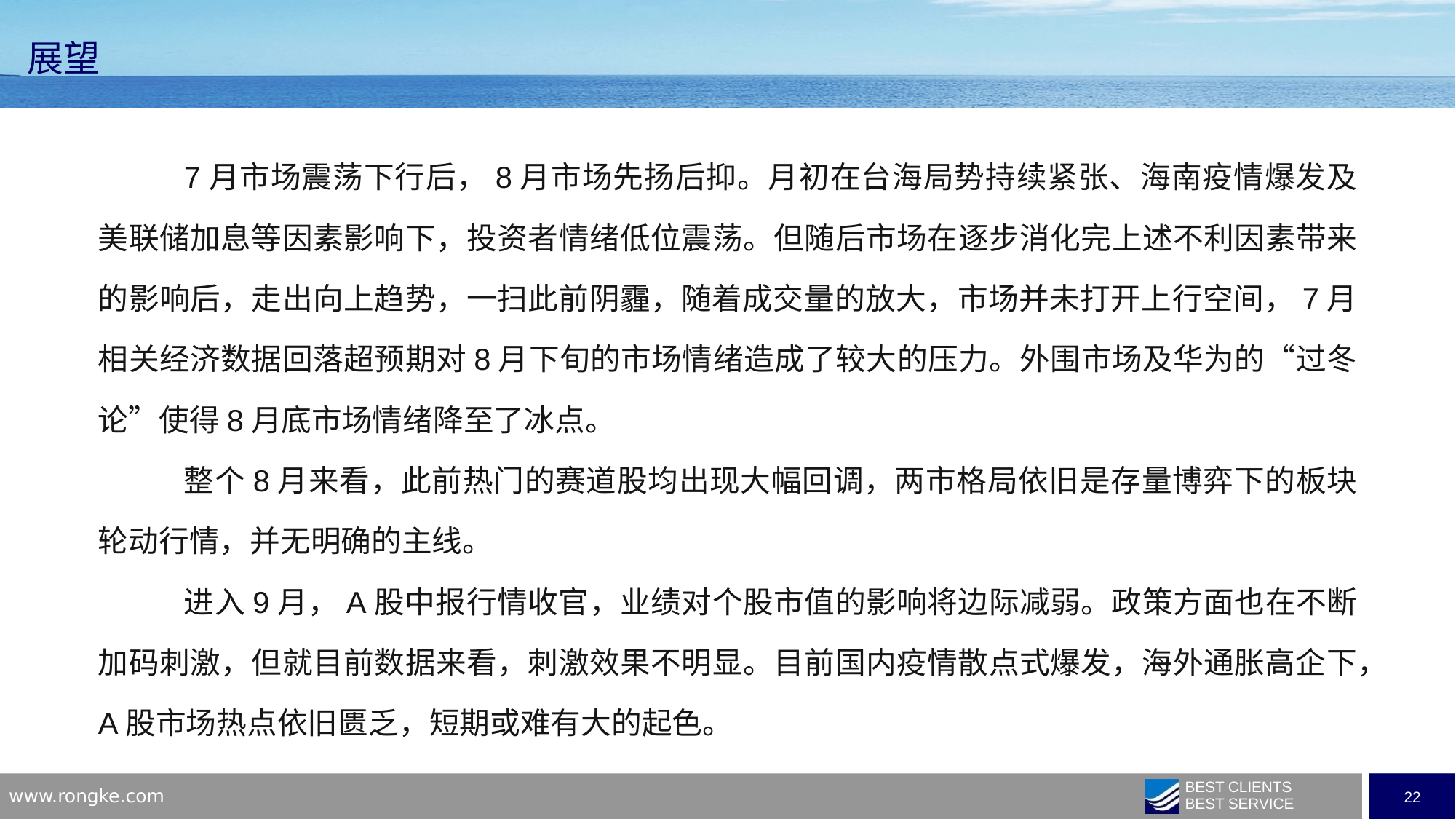

展望

7月市场震荡下行后，8月市场先扬后抑。月初在台海局势持续紧张、海南疫情爆发及美联储加息等因素影响下，投资者情绪低位震荡。但随后市场在逐步消化完上述不利因素带来的影响后，走出向上趋势，一扫此前阴霾，随着成交量的放大，市场并未打开上行空间，7月相关经济数据回落超预期对8月下旬的市场情绪造成了较大的压力。外围市场及华为的“过冬论”使得8月底市场情绪降至了冰点。
整个8月来看，此前热门的赛道股均出现大幅回调，两市格局依旧是存量博弈下的板块轮动行情，并无明确的主线。
进入9月，A股中报行情收官，业绩对个股市值的影响将边际减弱。政策方面也在不断加码刺激，但就目前数据来看，刺激效果不明显。目前国内疫情散点式爆发，海外通胀高企下，A股市场热点依旧匮乏，短期或难有大的起色。